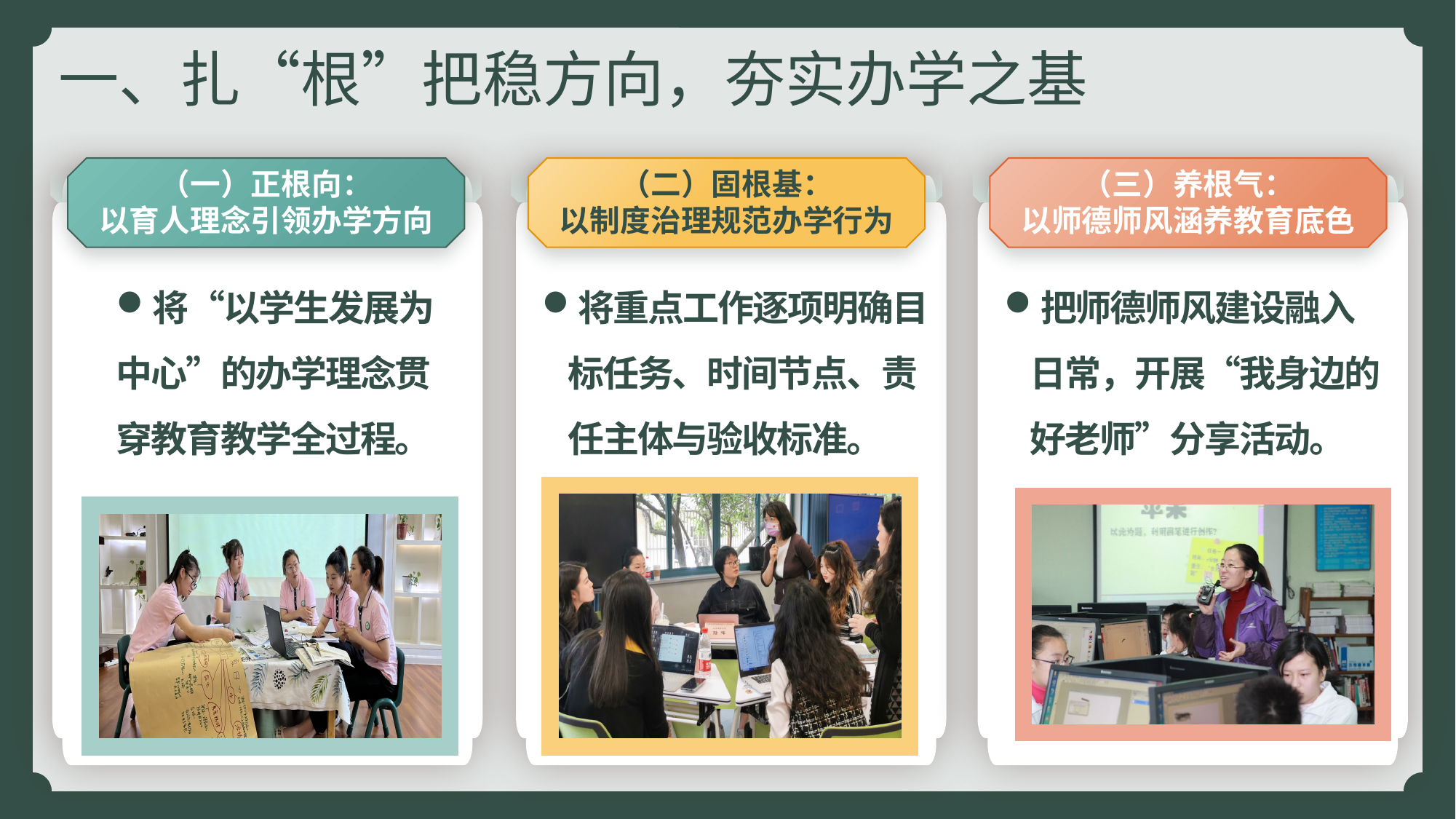

一、扎“根”把稳方向，夯实办学之基
（一）正根向：
以育人理念引领办学方向
（二）固根基：
以制度治理规范办学行为
（三）养根气：
以师德师风涵养教育底色

将“以学生发展为中心”的办学理念贯穿教育教学全过程。
将重点工作逐项明确目标任务、时间节点、责任主体与验收标准。
把师德师风建设融入日常，开展“我身边的好老师”分享活动。